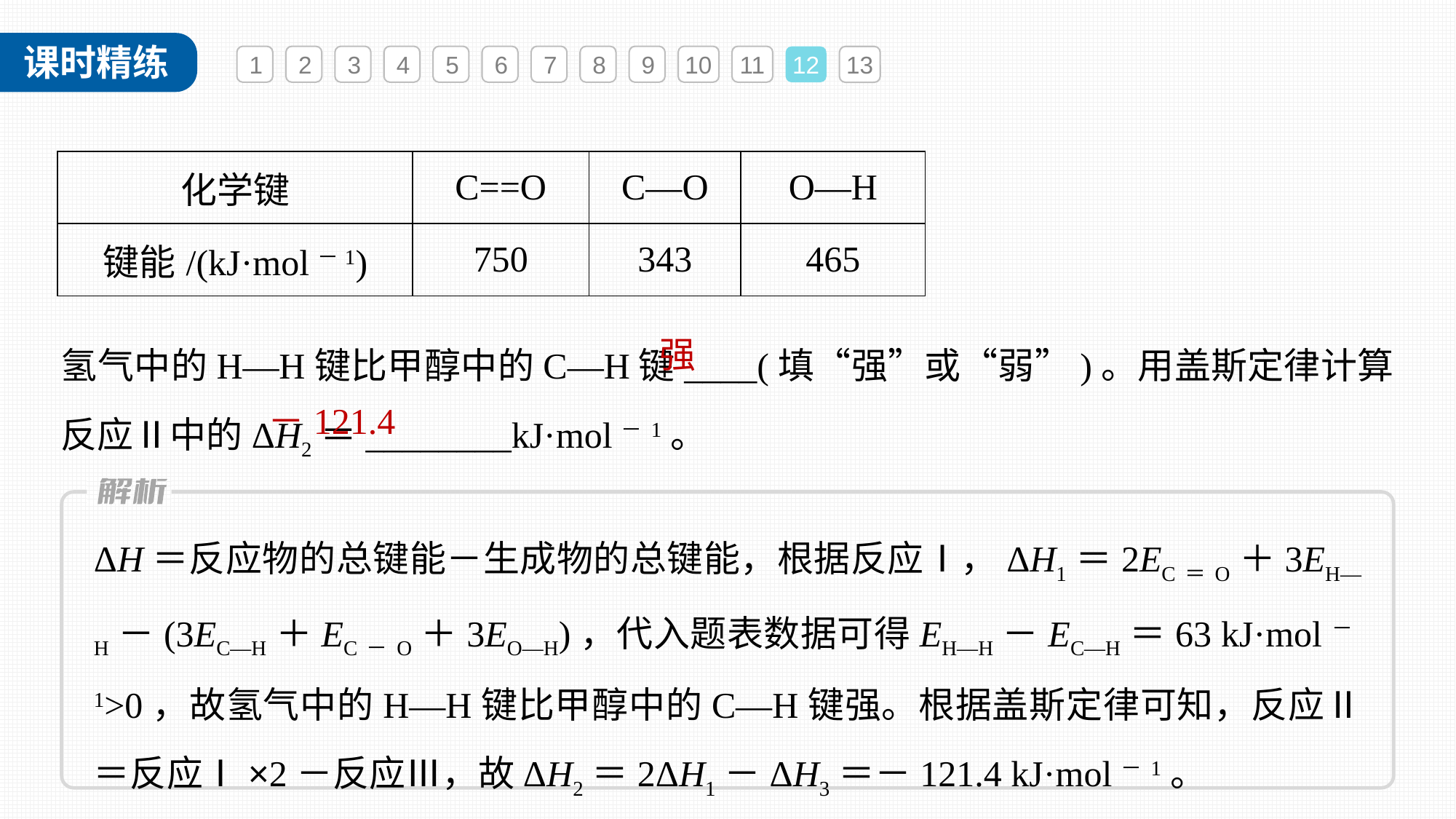

1
2
3
4
5
6
7
8
9
10
11
12
13
| 化学键 | C==O | C—O | O—H |
| --- | --- | --- | --- |
| 键能/(kJ·mol－1) | 750 | 343 | 465 |
氢气中的H—H键比甲醇中的C—H键____(填“强”或“弱”)。用盖斯定律计算反应Ⅱ中的ΔH2＝________kJ·mol－1。
强
－121.4

ΔH＝反应物的总键能－生成物的总键能，根据反应Ⅰ，ΔH1＝2EC＝O＋3EH—H－(3EC—H＋EC－O＋3EO—H)，代入题表数据可得EH—H－EC—H＝63 kJ·mol－1>0，故氢气中的H—H键比甲醇中的C—H键强。根据盖斯定律可知，反应Ⅱ＝反应Ⅰ×2－反应Ⅲ，故ΔH2＝2ΔH1－ΔH3＝－121.4 kJ·mol－1。